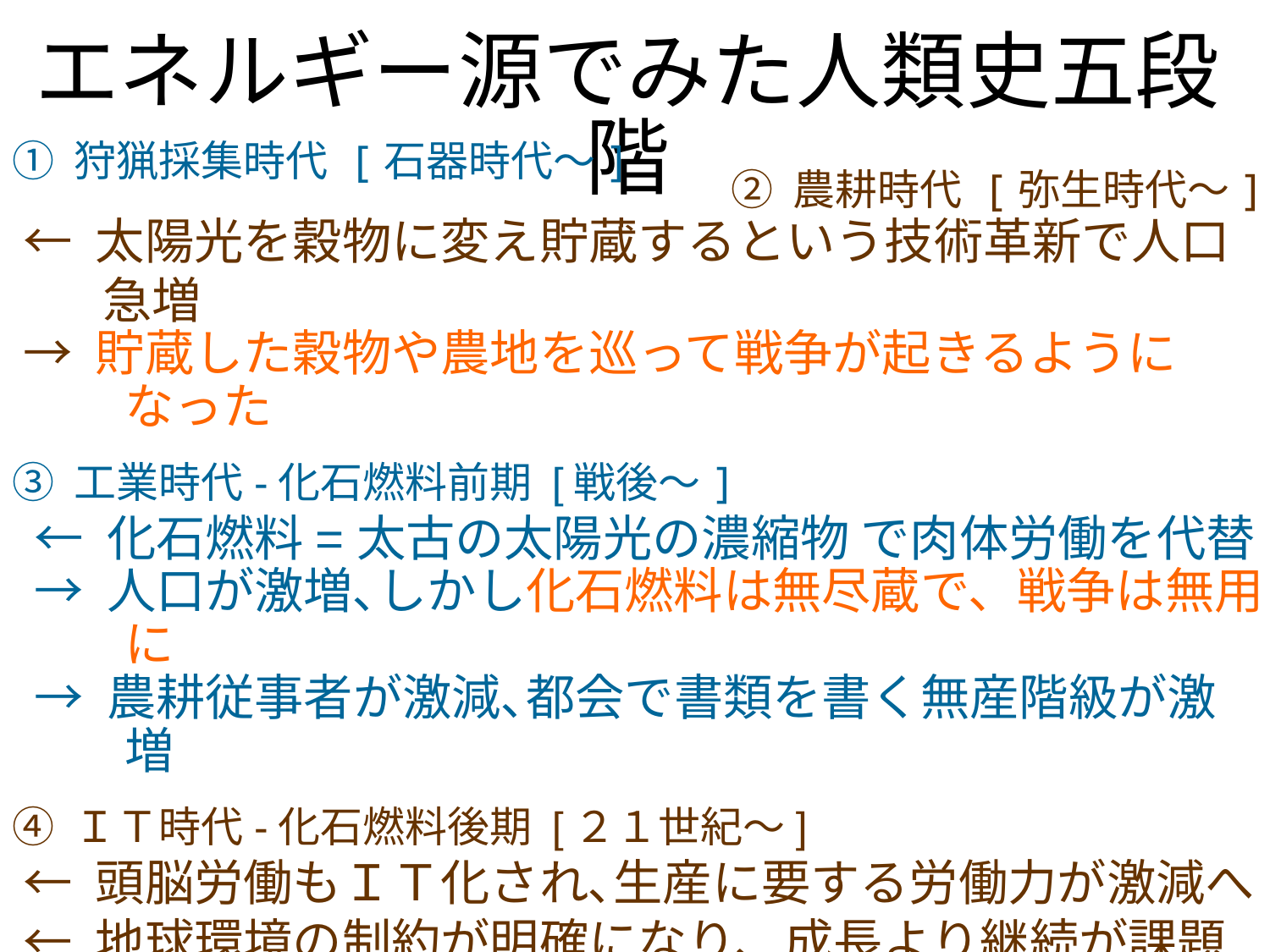

エネルギー源でみた人類史五段階
① 狩猟採集時代 [石器時代～]
② 農耕時代 [弥生時代～]
 ← 太陽光を穀物に変え貯蔵するという技術革新で人口急増
 → 貯蔵した穀物や農地を巡って戦争が起きるようになった
③ 工業時代-化石燃料前期 [戦後～]
  ← 化石燃料=太古の太陽光の濃縮物 で肉体労働を代替
  → 人口が激増､しかし化石燃料は無尽蔵で、戦争は無用に
  → 農耕従事者が激減､都会で書類を書く無産階級が激増
④ ＩＴ時代-化石燃料後期 [２１世紀～]
 ← 頭脳労働もＩＴ化され､生産に要する労働力が激減へ
 ← 地球環境の制約が明確になり、成長より継続が課題に
⑤ 里山資本主義時代-分散/小規模/連携の時代 [令和～]
 ← 再エネを小規模利用する技術が深化/CO2排出は限界
 → 都会を出て、田舎で“部分自給”する生活が有利に